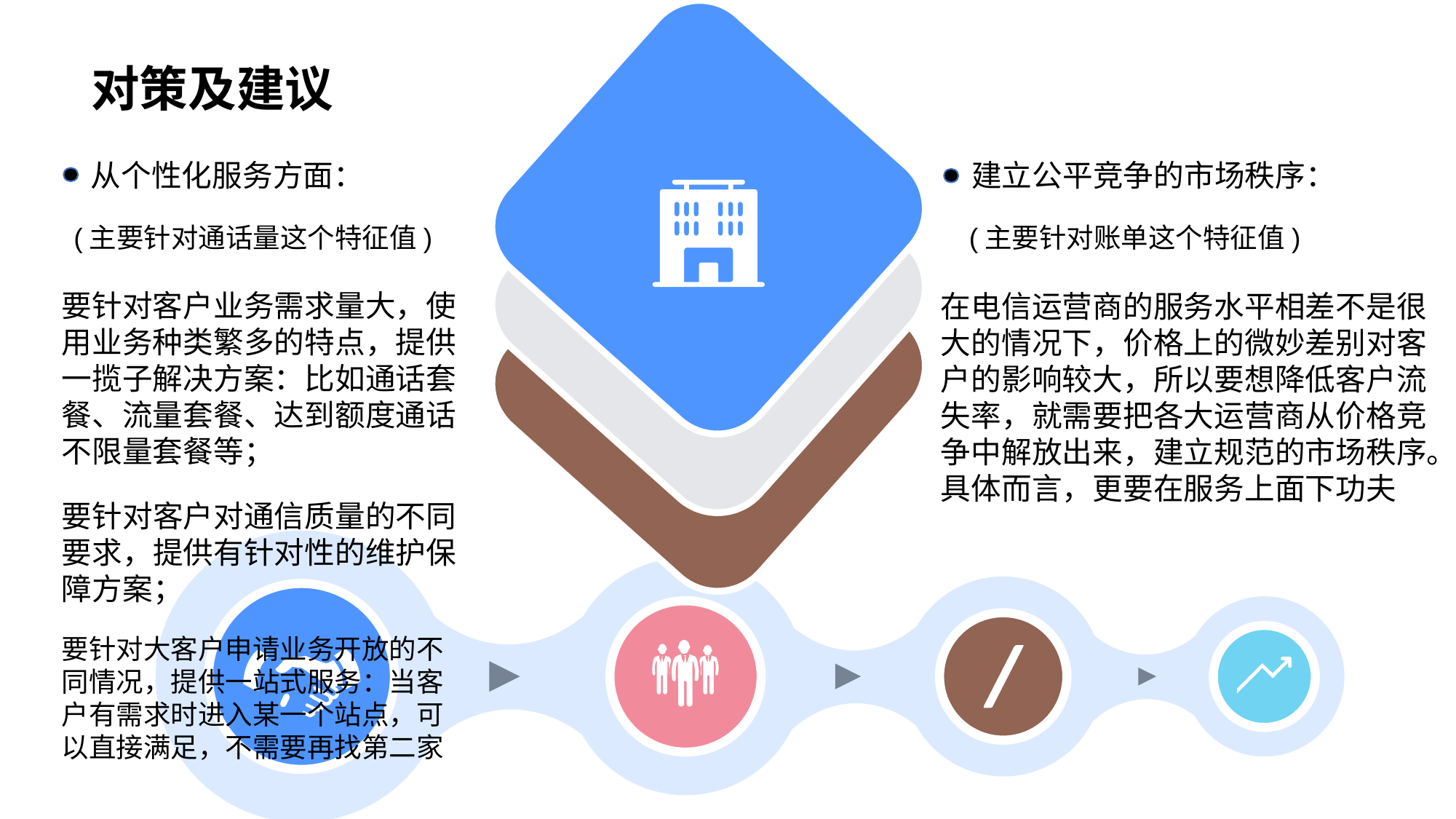

# 对策及建议

从个性化服务方面：
建立公平竞争的市场秩序：

(主要针对通话量这个特征值)
(主要针对账单这个特征值)
要针对客户业务需求量大，使用业务种类繁多的特点，提供一揽子解决方案：比如通话套餐、流量套餐、达到额度通话不限量套餐等；
在电信运营商的服务水平相差不是很大的情况下，价格上的微妙差别对客户的影响较大，所以要想降低客户流失率，就需要把各大运营商从价格竞争中解放出来，建立规范的市场秩序。具体而言，更要在服务上面下功夫
要针对客户对通信质量的不同要求，提供有针对性的维护保障方案；

要针对大客户申请业务开放的不同情况，提供一站式服务：当客户有需求时进入某一个站点，可以直接满足，不需要再找第二家